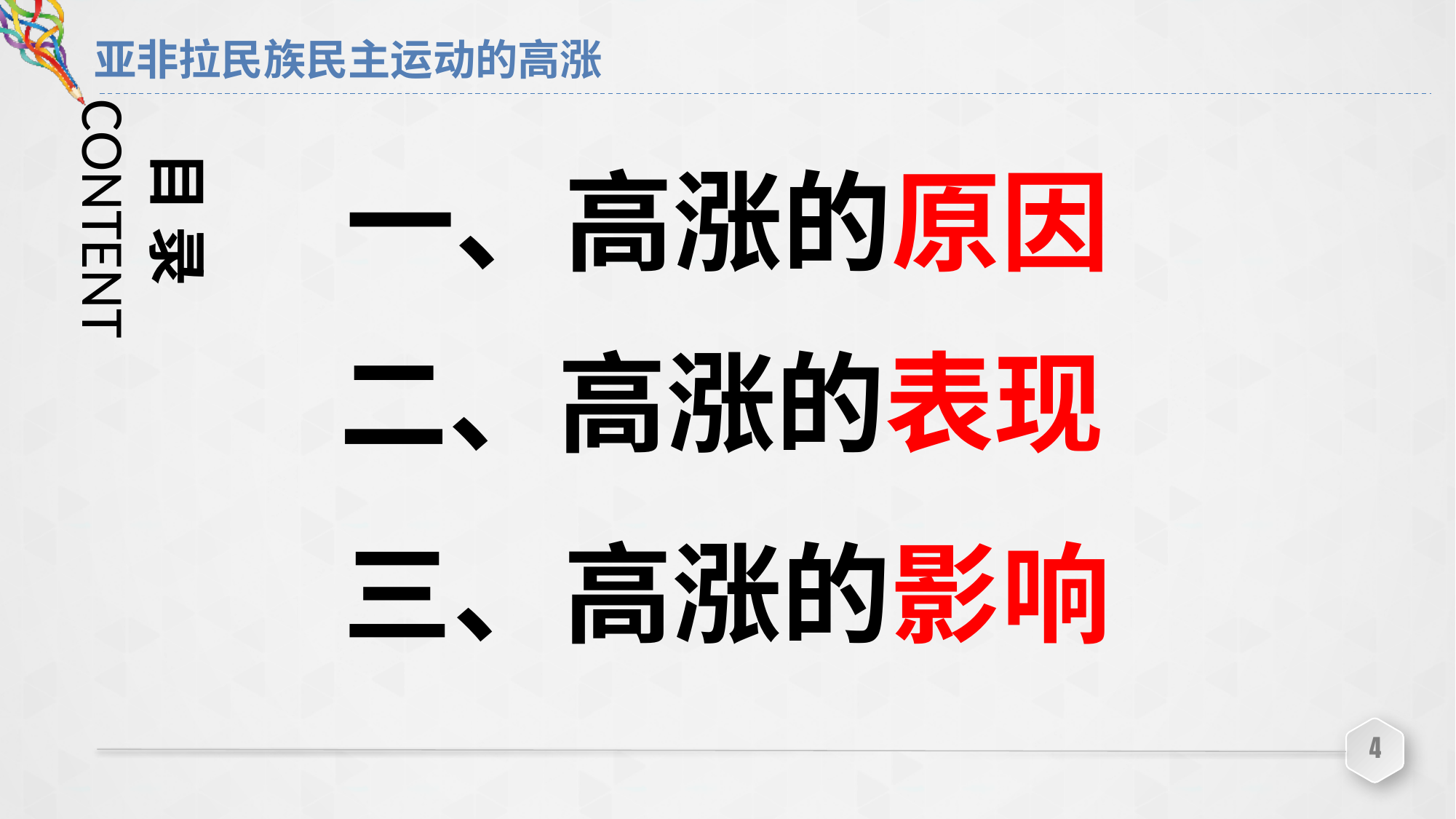

# 亚非拉民族民主运动的高涨
目 录
CONTENT
一、高涨的原因
二、高涨的表现
三、高涨的影响
4